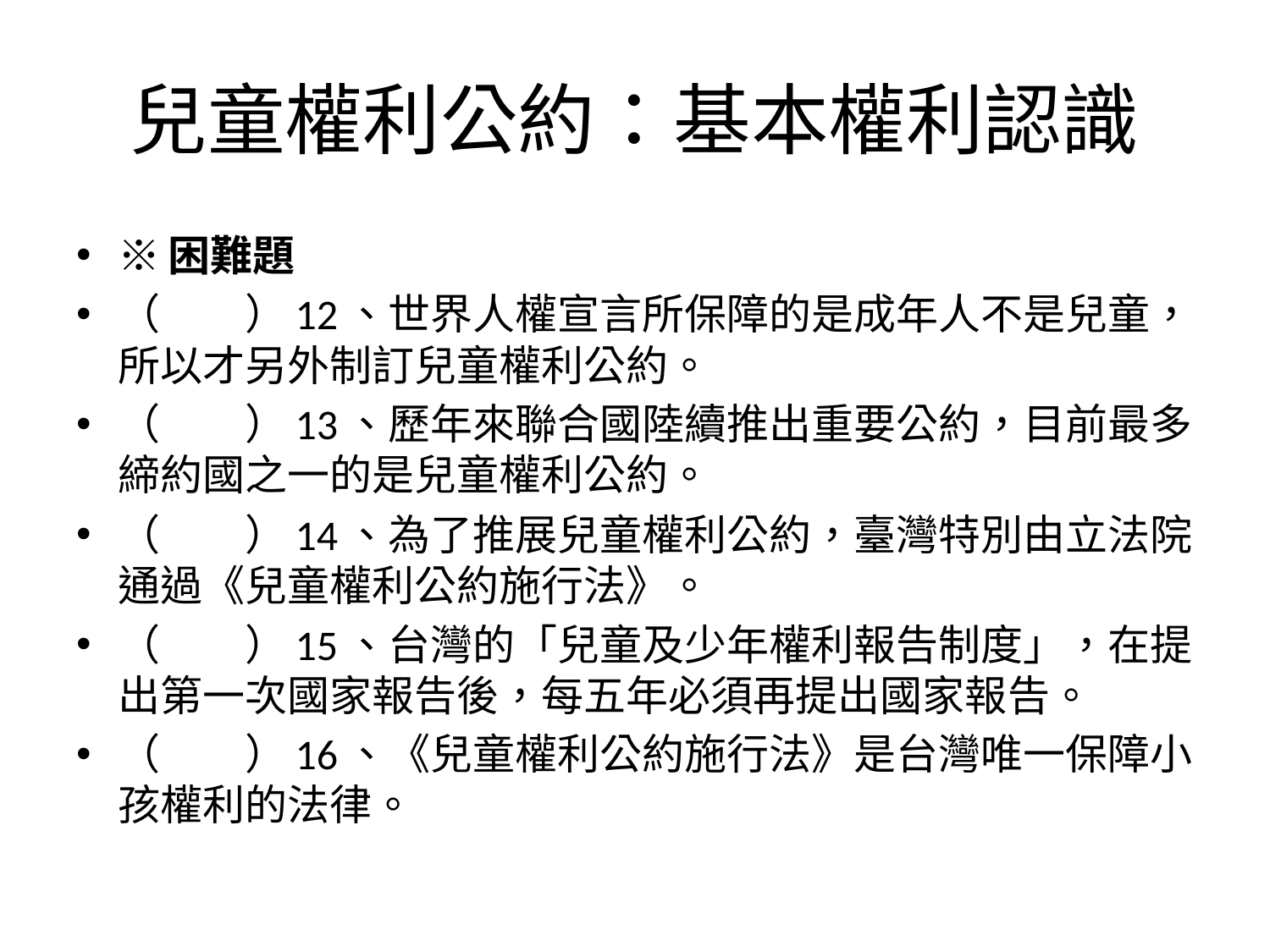

# 兒童權利公約：基本權利認識
※困難題
（　　）12、世界人權宣言所保障的是成年人不是兒童，所以才另外制訂兒童權利公約。
（　　）13、歷年來聯合國陸續推出重要公約，目前最多締約國之一的是兒童權利公約。
（　　）14、為了推展兒童權利公約，臺灣特別由立法院通過《兒童權利公約施行法》。
（　　）15、台灣的「兒童及少年權利報告制度」，在提出第一次國家報告後，每五年必須再提出國家報告。
（　　）16、《兒童權利公約施行法》是台灣唯一保障小孩權利的法律。